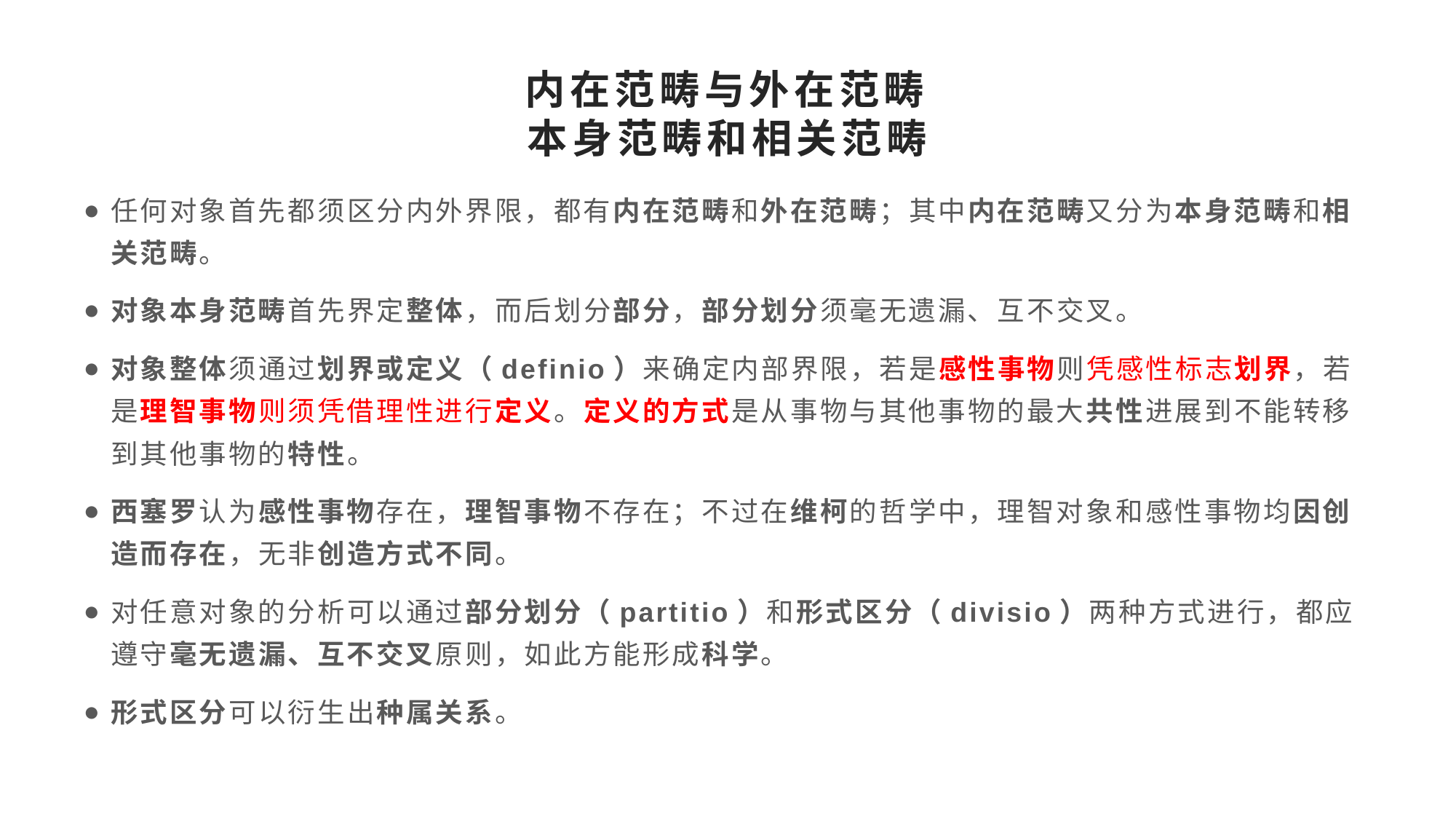

# 内在范畴与外在范畴 本身范畴和相关范畴
任何对象首先都须区分内外界限，都有内在范畴和外在范畴；其中内在范畴又分为本身范畴和相关范畴。
对象本身范畴首先界定整体，而后划分部分，部分划分须毫无遗漏、互不交叉。
对象整体须通过划界或定义（definio）来确定内部界限，若是感性事物则凭感性标志划界，若是理智事物则须凭借理性进行定义。定义的方式是从事物与其他事物的最大共性进展到不能转移到其他事物的特性。
西塞罗认为感性事物存在，理智事物不存在；不过在维柯的哲学中，理智对象和感性事物均因创造而存在，无非创造方式不同。
对任意对象的分析可以通过部分划分（partitio）和形式区分（divisio）两种方式进行，都应遵守毫无遗漏、互不交叉原则，如此方能形成科学。
形式区分可以衍生出种属关系。